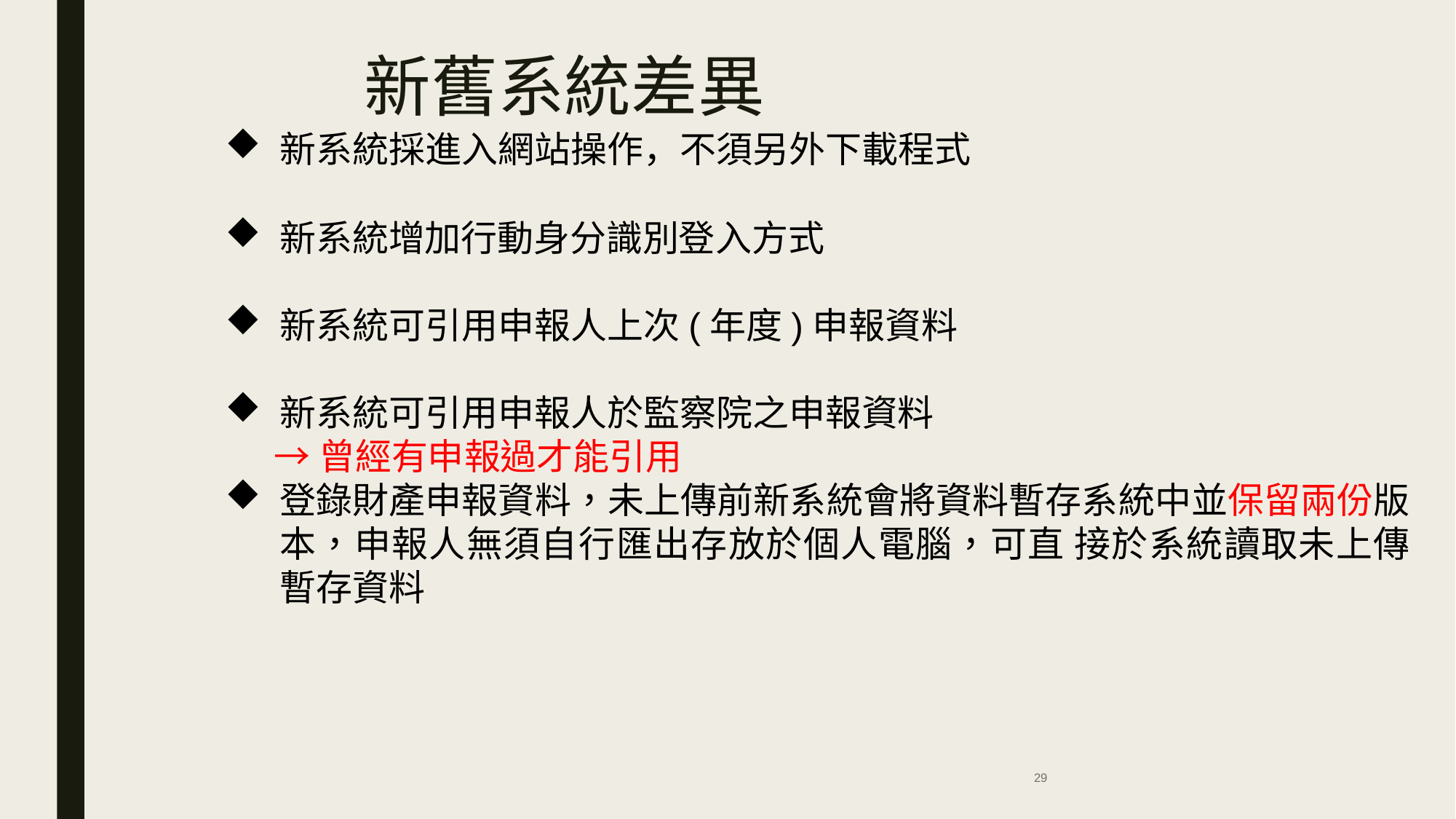

# 新舊系統差異
新系統採進入網站操作，不須另外下載程式

新系統增加行動身分識別登入方式

新系統可引用申報人上次(年度)申報資料

新系統可引用申報人於監察院之申報資料
      →曾經有申報過才能引用
登錄財產申報資料，未上傳前新系統會將資料暫存系統中並保留兩份版本，申報人無須自行匯出存放於個人電腦，可直 接於系統讀取未上傳暫存資料
29